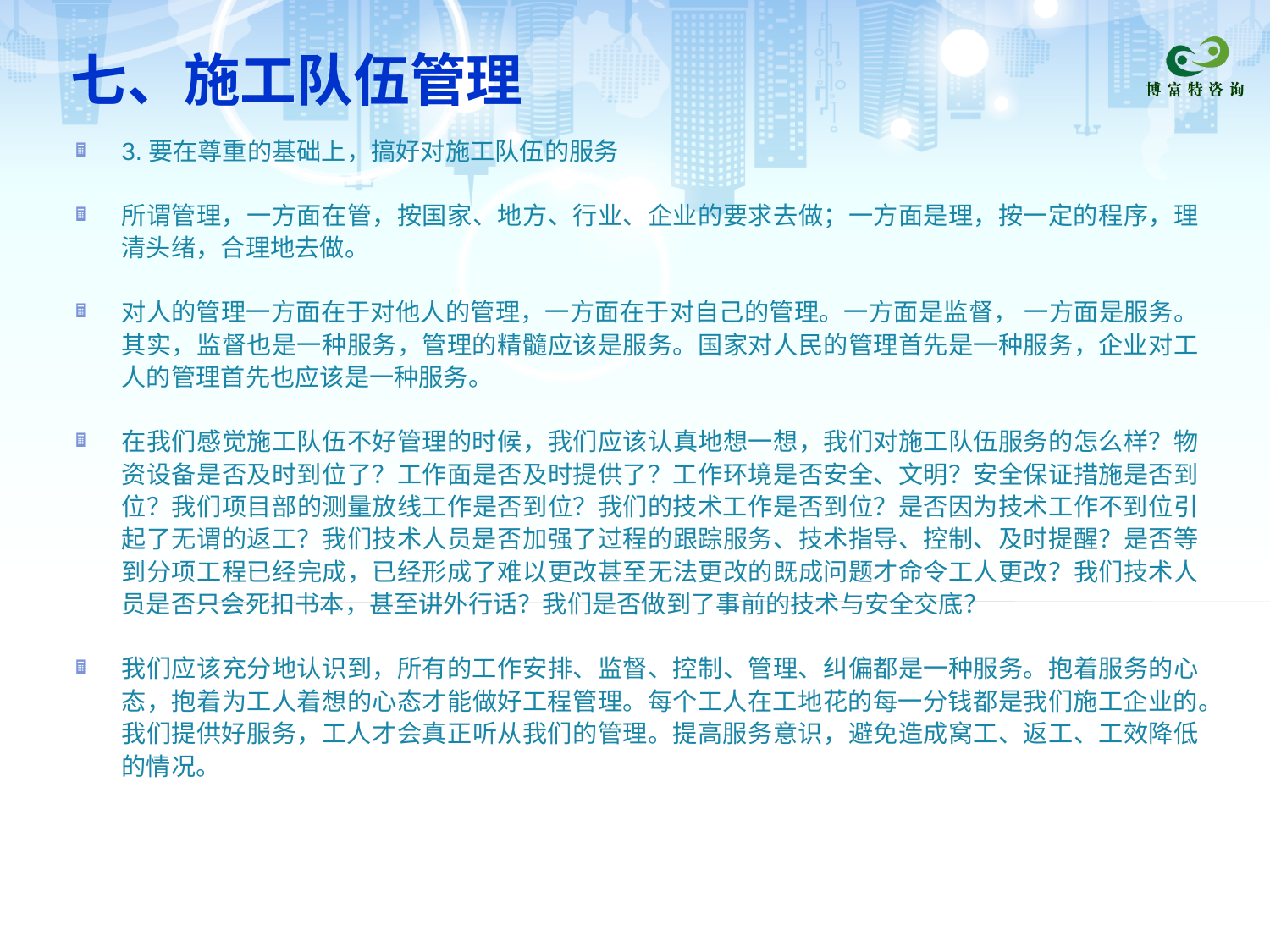

七、施工队伍管理
3.要在尊重的基础上，搞好对施工队伍的服务
所谓管理，一方面在管，按国家、地方、行业、企业的要求去做；一方面是理，按一定的程序，理清头绪，合理地去做。
对人的管理一方面在于对他人的管理，一方面在于对自己的管理。一方面是监督， 一方面是服务。其实，监督也是一种服务，管理的精髓应该是服务。国家对人民的管理首先是一种服务，企业对工人的管理首先也应该是一种服务。
在我们感觉施工队伍不好管理的时候，我们应该认真地想一想，我们对施工队伍服务的怎么样？物资设备是否及时到位了？工作面是否及时提供了？工作环境是否安全、文明？安全保证措施是否到位？我们项目部的测量放线工作是否到位？我们的技术工作是否到位？是否因为技术工作不到位引起了无谓的返工？我们技术人员是否加强了过程的跟踪服务、技术指导、控制、及时提醒？是否等到分项工程已经完成，已经形成了难以更改甚至无法更改的既成问题才命令工人更改？我们技术人员是否只会死扣书本，甚至讲外行话？我们是否做到了事前的技术与安全交底？
我们应该充分地认识到，所有的工作安排、监督、控制、管理、纠偏都是一种服务。抱着服务的心态，抱着为工人着想的心态才能做好工程管理。每个工人在工地花的每一分钱都是我们施工企业的。我们提供好服务，工人才会真正听从我们的管理。提高服务意识，避免造成窝工、返工、工效降低的情况。